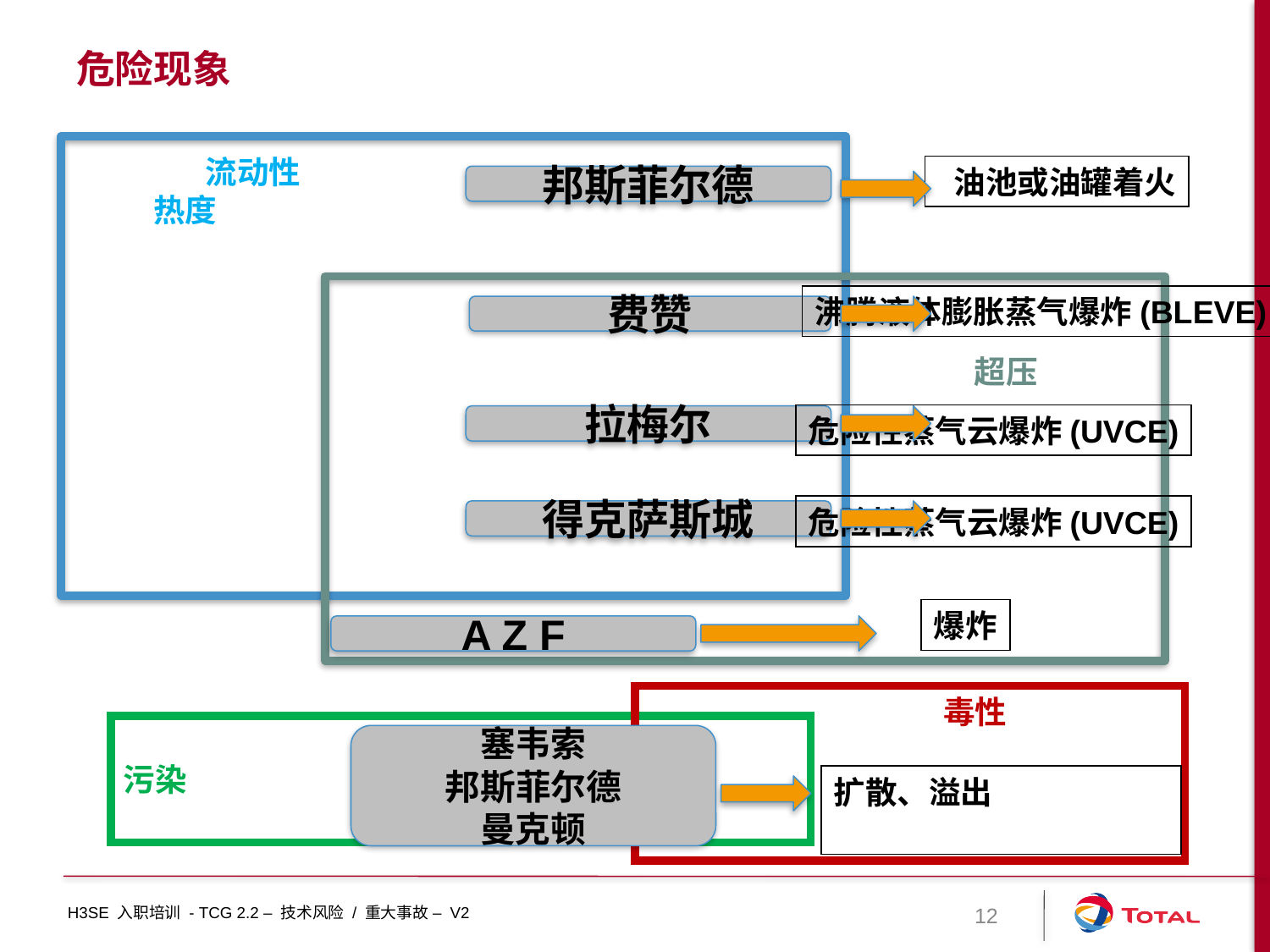

# 危险现象

     流动性
热度
 油池或油罐着火
邦斯菲尔德

沸腾液体膨胀蒸气爆炸(BLEVE)
费赞

超压
危险性蒸气云爆炸(UVCE)
拉梅尔

危险性蒸气云爆炸(UVCE)
得克萨斯城

爆炸
A Z F

毒性

污染

塞韦索
邦斯菲尔德
曼克顿
扩散、溢出

12
H3SE 入职培训 - TCG 2.2 – 技术风险 / 重大事故 – V2